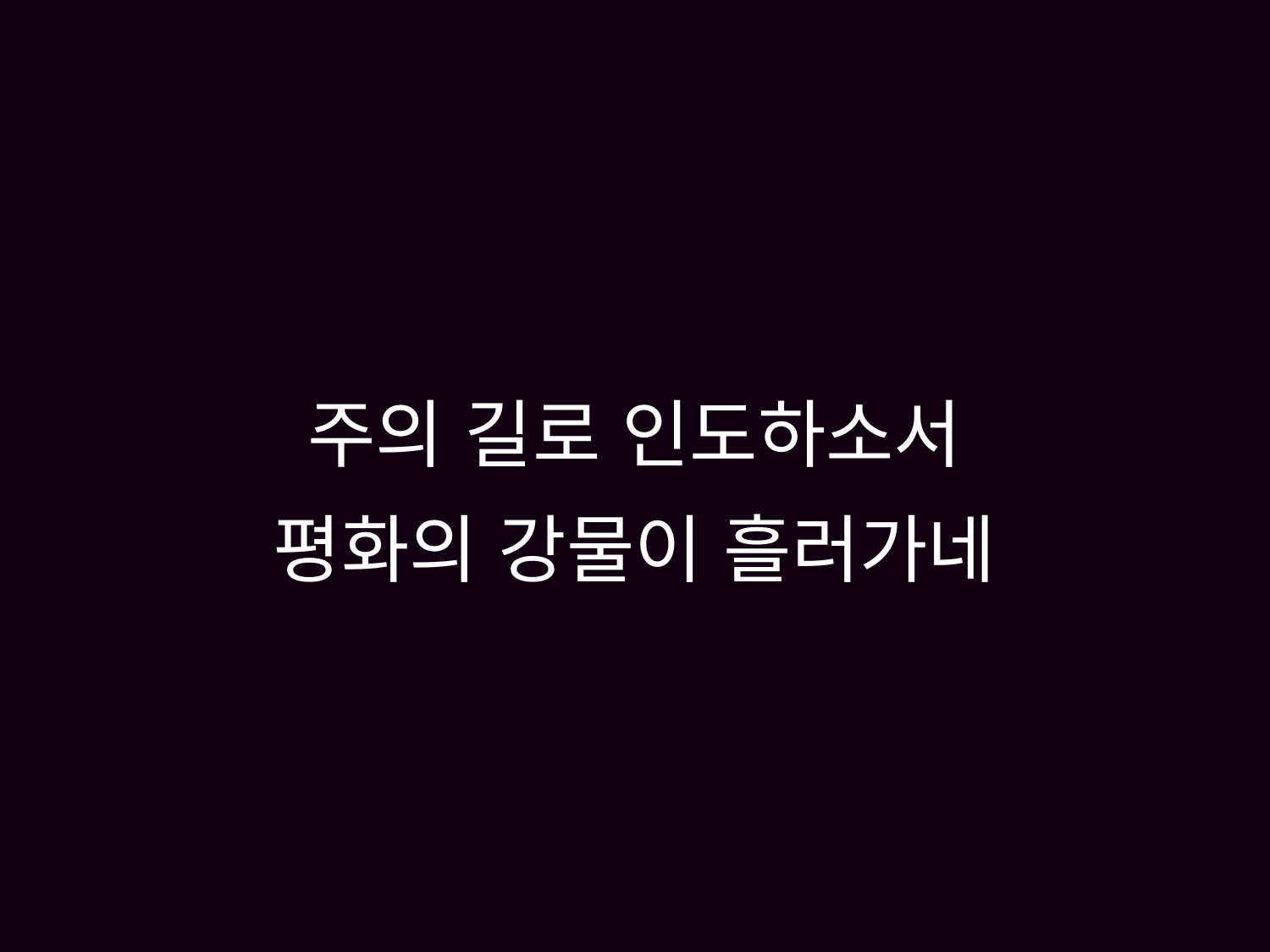

# 주의 길로 인도하소서 평화의 강물이 흘러가네